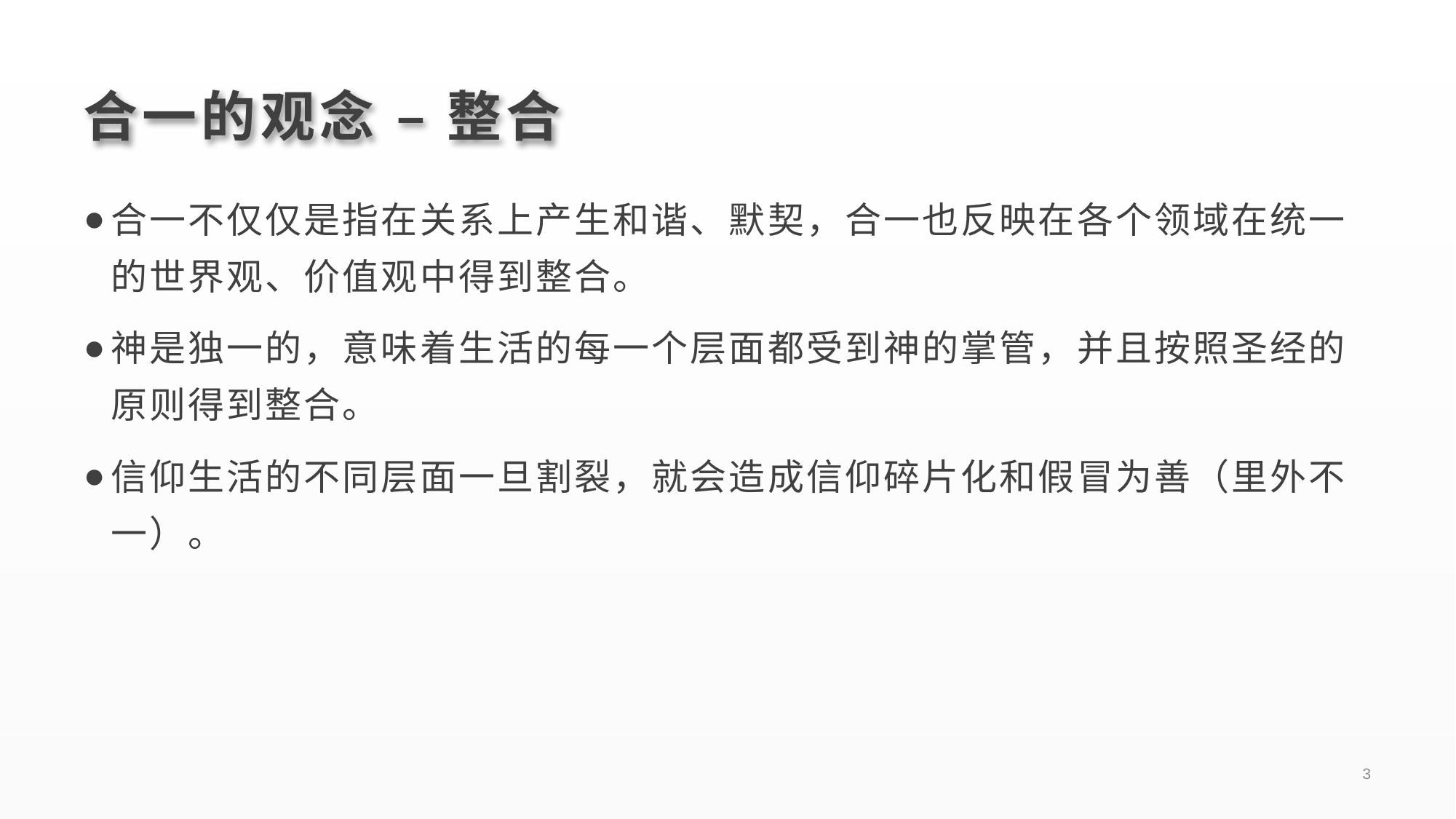

# 合一的观念 – 整合
合一不仅仅是指在关系上产生和谐、默契，合一也反映在各个领域在统一的世界观、价值观中得到整合。
神是独一的，意味着生活的每一个层面都受到神的掌管，并且按照圣经的原则得到整合。
信仰生活的不同层面一旦割裂，就会造成信仰碎片化和假冒为善（里外不一）。
3